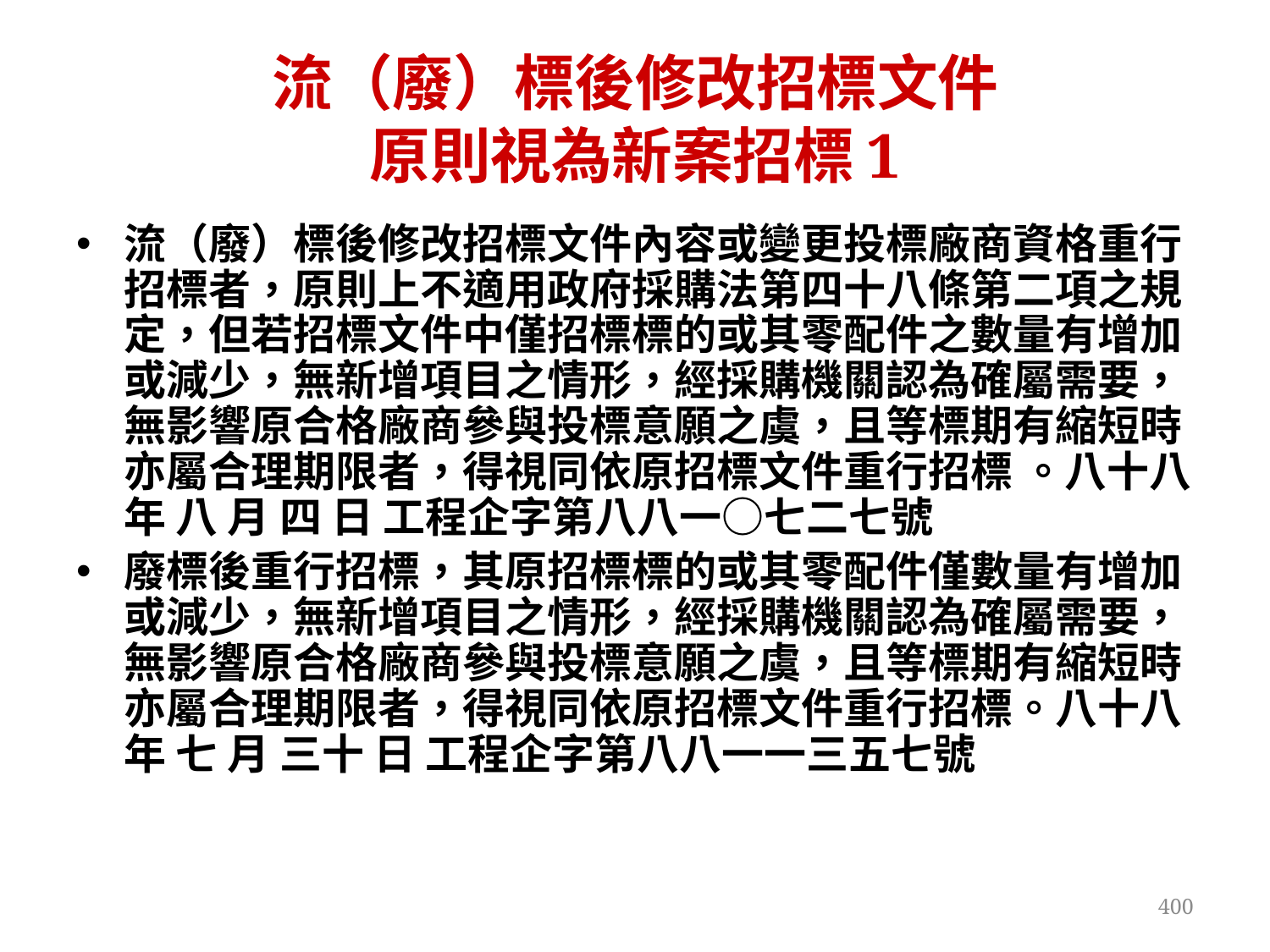

# 流（廢）標後修改招標文件 原則視為新案招標1
流（廢）標後修改招標文件內容或變更投標廠商資格重行招標者，原則上不適用政府採購法第四十八條第二項之規定，但若招標文件中僅招標標的或其零配件之數量有增加或減少，無新增項目之情形，經採購機關認為確屬需要，無影響原合格廠商參與投標意願之虞，且等標期有縮短時亦屬合理期限者，得視同依原招標文件重行招標 。八十八年 八 月 四 日 工程企字第八八一○七二七號
廢標後重行招標，其原招標標的或其零配件僅數量有增加或減少，無新增項目之情形，經採購機關認為確屬需要，無影響原合格廠商參與投標意願之虞，且等標期有縮短時亦屬合理期限者，得視同依原招標文件重行招標。八十八年 七 月 三十 日 工程企字第八八一一三五七號
400